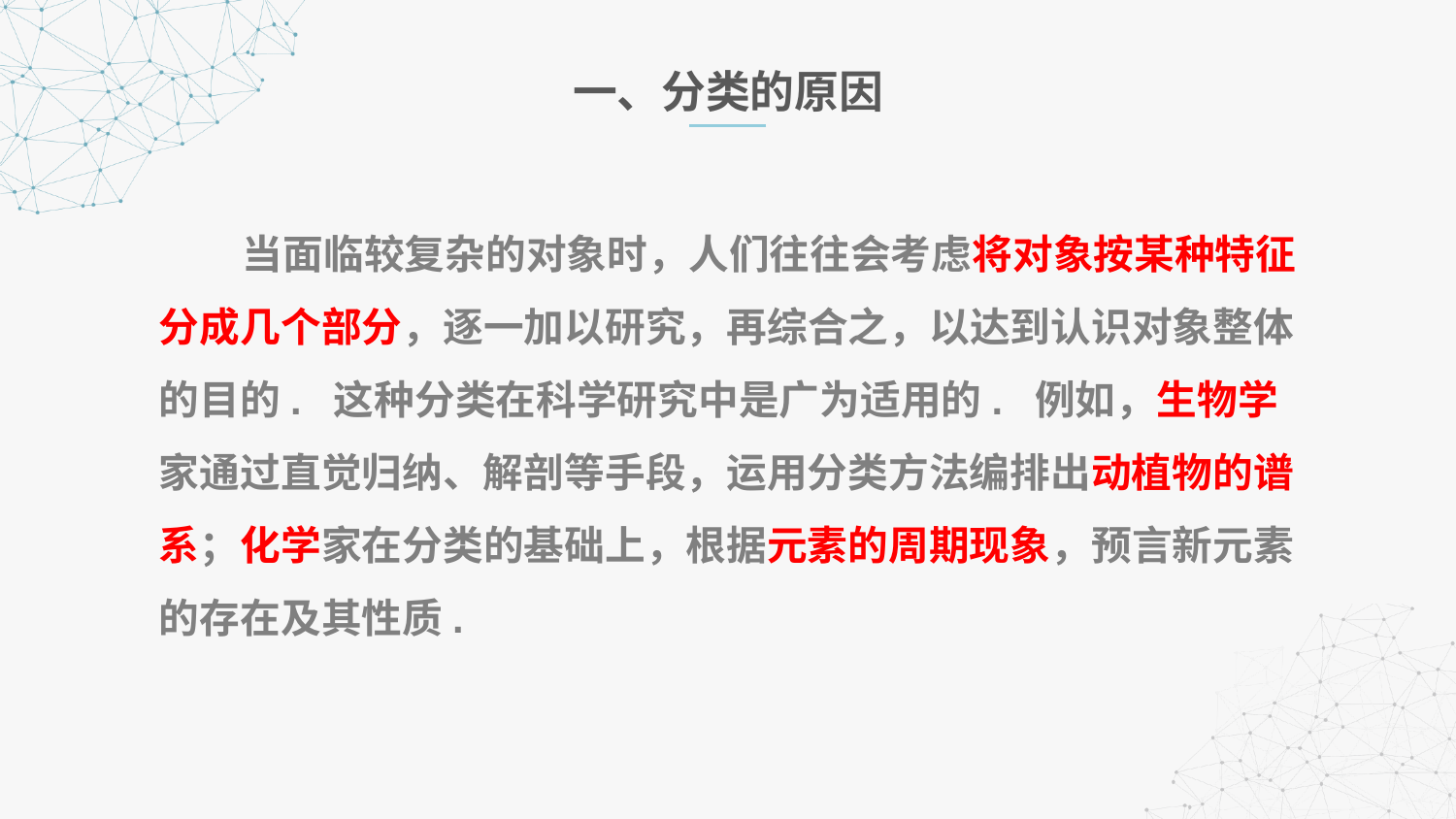

一、分类的原因
        当面临较复杂的对象时，人们往往会考虑将对象按某种特征分成几个部分，逐一加以研究，再综合之，以达到认识对象整体的目的.  这种分类在科学研究中是广为适用的.  例如，生物学家通过直觉归纳、解剖等手段，运用分类方法编排出动植物的谱系；化学家在分类的基础上，根据元素的周期现象，预言新元素的存在及其性质.